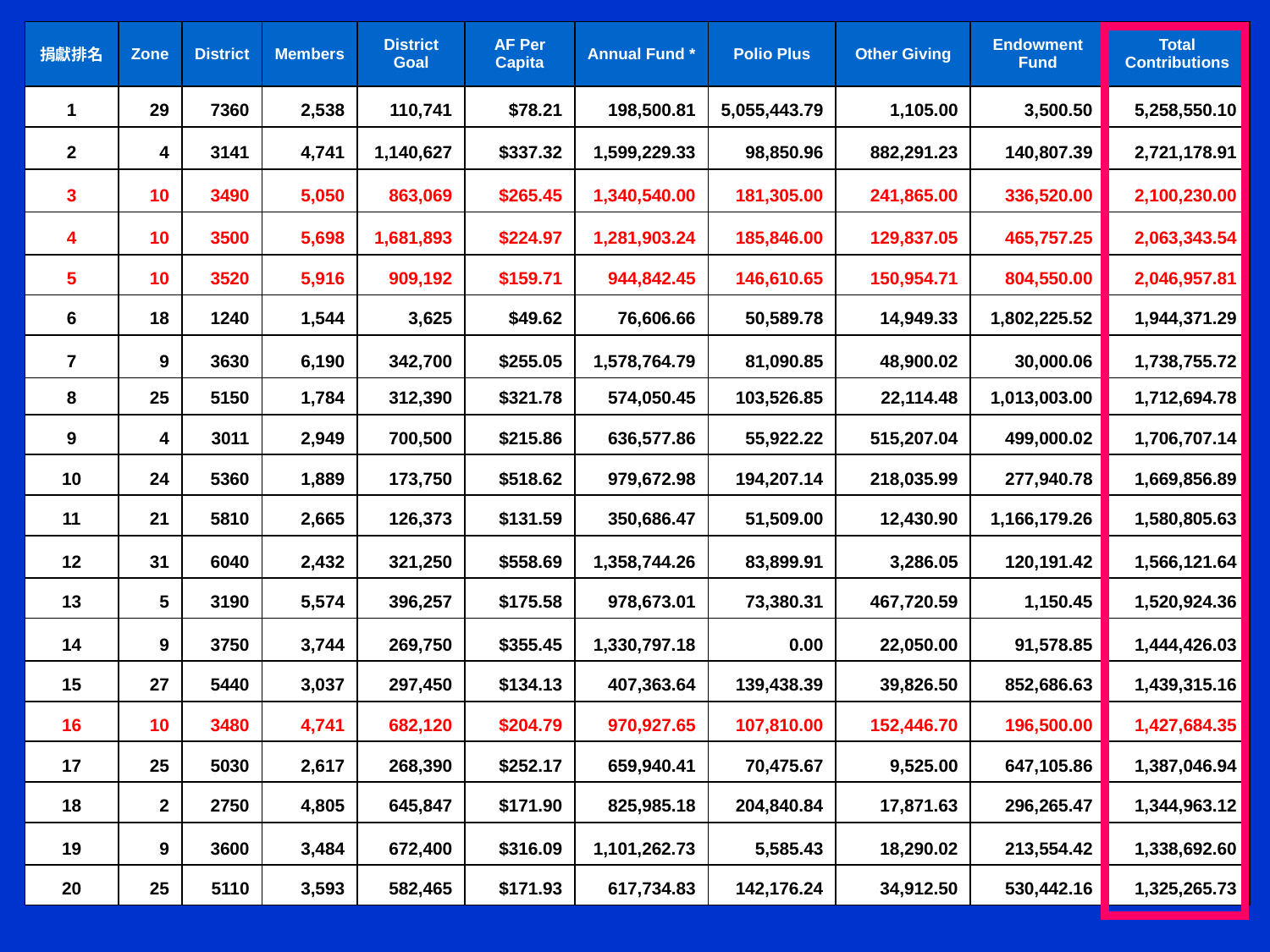

| 捐獻排名 | Zone | District | Members | District Goal | AF Per Capita | Annual Fund \* | Polio Plus | Other Giving | Endowment Fund | Total Contributions |
| --- | --- | --- | --- | --- | --- | --- | --- | --- | --- | --- |
| 1 | 29 | 7360 | 2,538 | 110,741 | $78.21 | 198,500.81 | 5,055,443.79 | 1,105.00 | 3,500.50 | 5,258,550.10 |
| 2 | 4 | 3141 | 4,741 | 1,140,627 | $337.32 | 1,599,229.33 | 98,850.96 | 882,291.23 | 140,807.39 | 2,721,178.91 |
| 3 | 10 | 3490 | 5,050 | 863,069 | $265.45 | 1,340,540.00 | 181,305.00 | 241,865.00 | 336,520.00 | 2,100,230.00 |
| 4 | 10 | 3500 | 5,698 | 1,681,893 | $224.97 | 1,281,903.24 | 185,846.00 | 129,837.05 | 465,757.25 | 2,063,343.54 |
| 5 | 10 | 3520 | 5,916 | 909,192 | $159.71 | 944,842.45 | 146,610.65 | 150,954.71 | 804,550.00 | 2,046,957.81 |
| 6 | 18 | 1240 | 1,544 | 3,625 | $49.62 | 76,606.66 | 50,589.78 | 14,949.33 | 1,802,225.52 | 1,944,371.29 |
| 7 | 9 | 3630 | 6,190 | 342,700 | $255.05 | 1,578,764.79 | 81,090.85 | 48,900.02 | 30,000.06 | 1,738,755.72 |
| 8 | 25 | 5150 | 1,784 | 312,390 | $321.78 | 574,050.45 | 103,526.85 | 22,114.48 | 1,013,003.00 | 1,712,694.78 |
| 9 | 4 | 3011 | 2,949 | 700,500 | $215.86 | 636,577.86 | 55,922.22 | 515,207.04 | 499,000.02 | 1,706,707.14 |
| 10 | 24 | 5360 | 1,889 | 173,750 | $518.62 | 979,672.98 | 194,207.14 | 218,035.99 | 277,940.78 | 1,669,856.89 |
| 11 | 21 | 5810 | 2,665 | 126,373 | $131.59 | 350,686.47 | 51,509.00 | 12,430.90 | 1,166,179.26 | 1,580,805.63 |
| 12 | 31 | 6040 | 2,432 | 321,250 | $558.69 | 1,358,744.26 | 83,899.91 | 3,286.05 | 120,191.42 | 1,566,121.64 |
| 13 | 5 | 3190 | 5,574 | 396,257 | $175.58 | 978,673.01 | 73,380.31 | 467,720.59 | 1,150.45 | 1,520,924.36 |
| 14 | 9 | 3750 | 3,744 | 269,750 | $355.45 | 1,330,797.18 | 0.00 | 22,050.00 | 91,578.85 | 1,444,426.03 |
| 15 | 27 | 5440 | 3,037 | 297,450 | $134.13 | 407,363.64 | 139,438.39 | 39,826.50 | 852,686.63 | 1,439,315.16 |
| 16 | 10 | 3480 | 4,741 | 682,120 | $204.79 | 970,927.65 | 107,810.00 | 152,446.70 | 196,500.00 | 1,427,684.35 |
| 17 | 25 | 5030 | 2,617 | 268,390 | $252.17 | 659,940.41 | 70,475.67 | 9,525.00 | 647,105.86 | 1,387,046.94 |
| 18 | 2 | 2750 | 4,805 | 645,847 | $171.90 | 825,985.18 | 204,840.84 | 17,871.63 | 296,265.47 | 1,344,963.12 |
| 19 | 9 | 3600 | 3,484 | 672,400 | $316.09 | 1,101,262.73 | 5,585.43 | 18,290.02 | 213,554.42 | 1,338,692.60 |
| 20 | 25 | 5110 | 3,593 | 582,465 | $171.93 | 617,734.83 | 142,176.24 | 34,912.50 | 530,442.16 | 1,325,265.73 |